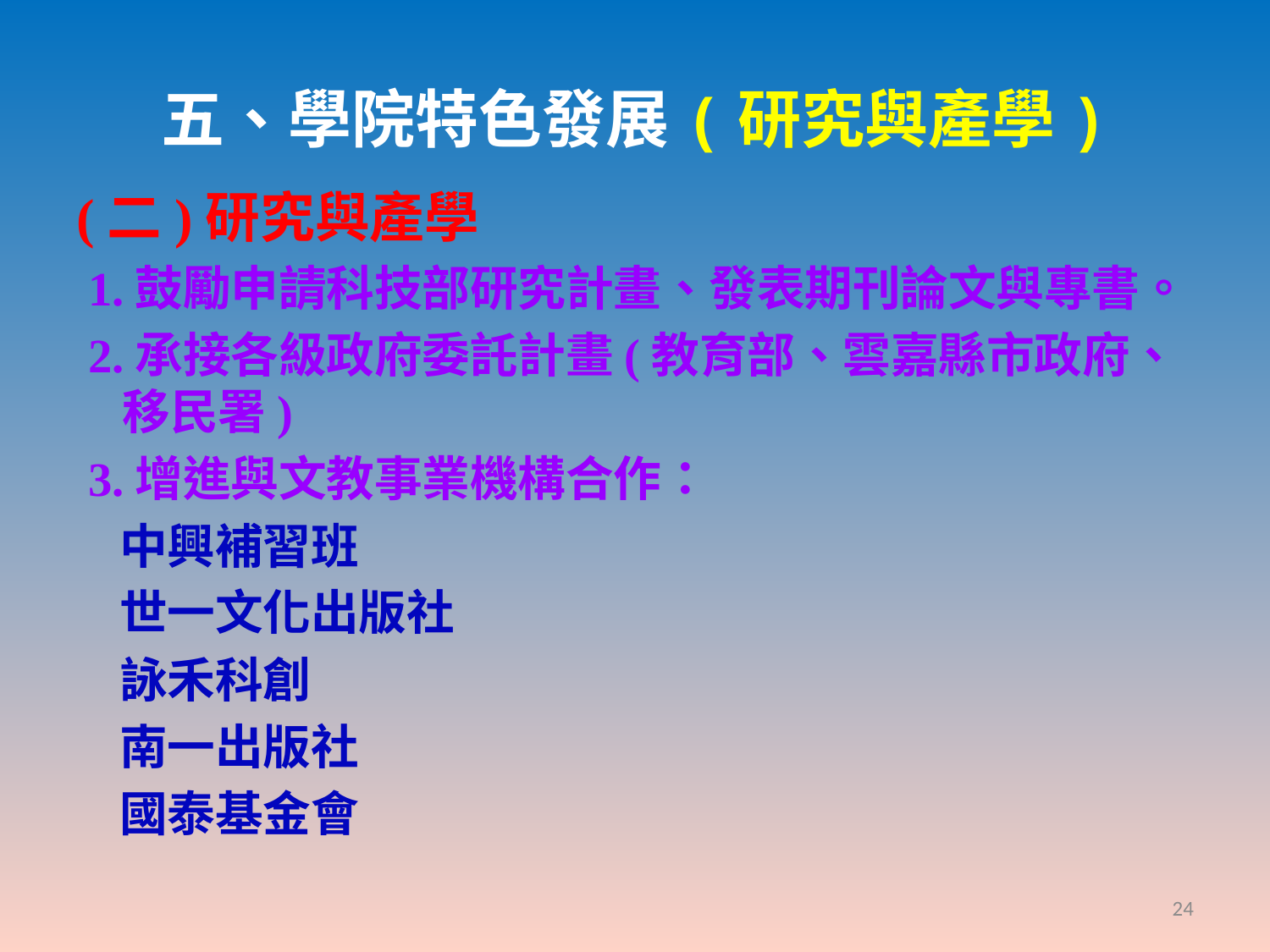

# 五、學院特色發展(研究與產學)
(二)研究與產學
 1.鼓勵申請科技部研究計畫、發表期刊論文與專書。
 2.承接各級政府委託計畫(教育部、雲嘉縣市政府、移民署)
 3.增進與文教事業機構合作：
   中興補習班
   世一文化出版社
   詠禾科創
   南一出版社
   國泰基金會

24